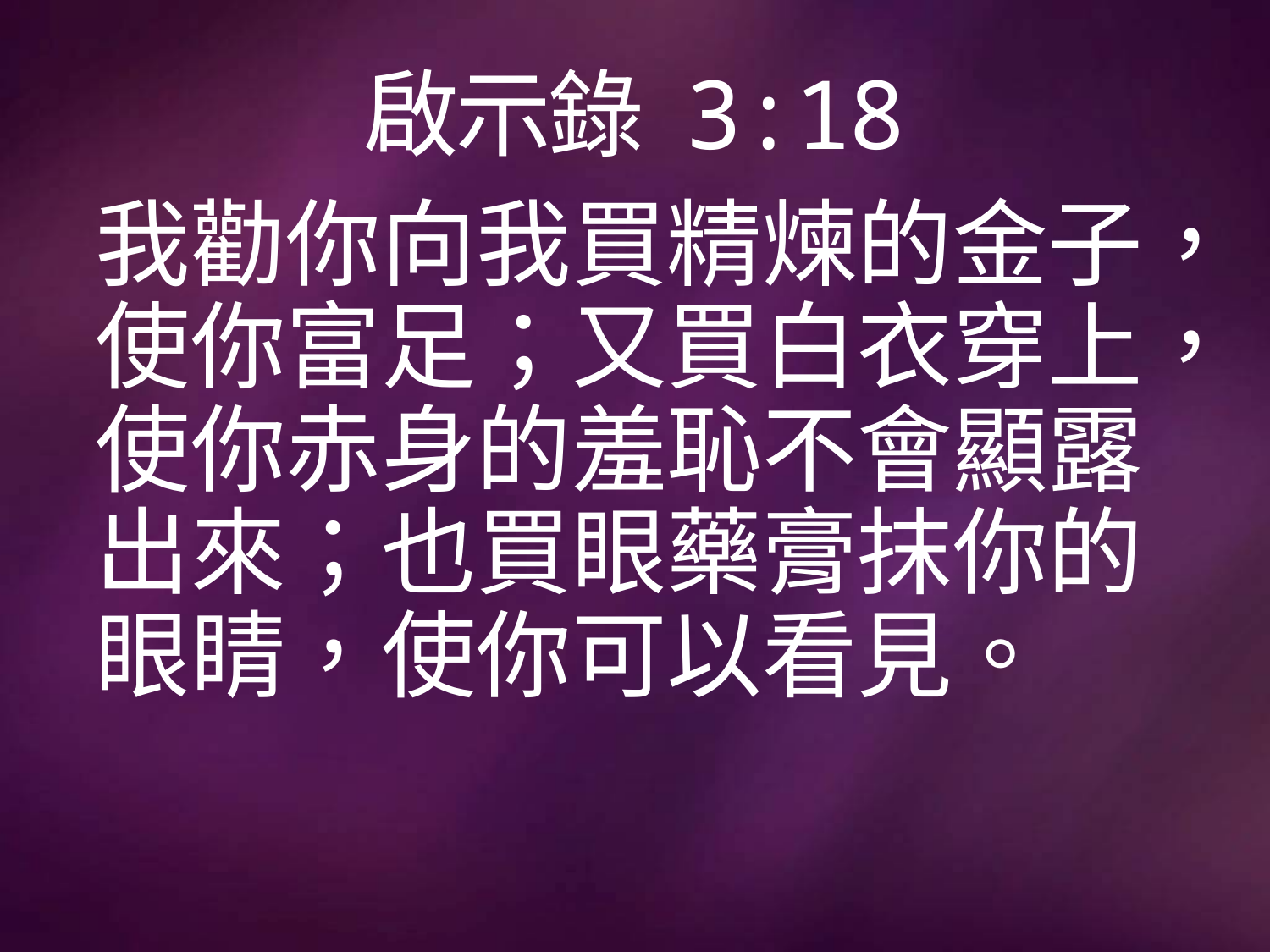

# 啟示錄 3:18
我勸你向我買精煉的金子，使你富足；又買白衣穿上，使你赤身的羞恥不會顯露出來；也買眼藥膏抹你的眼睛，使你可以看見。